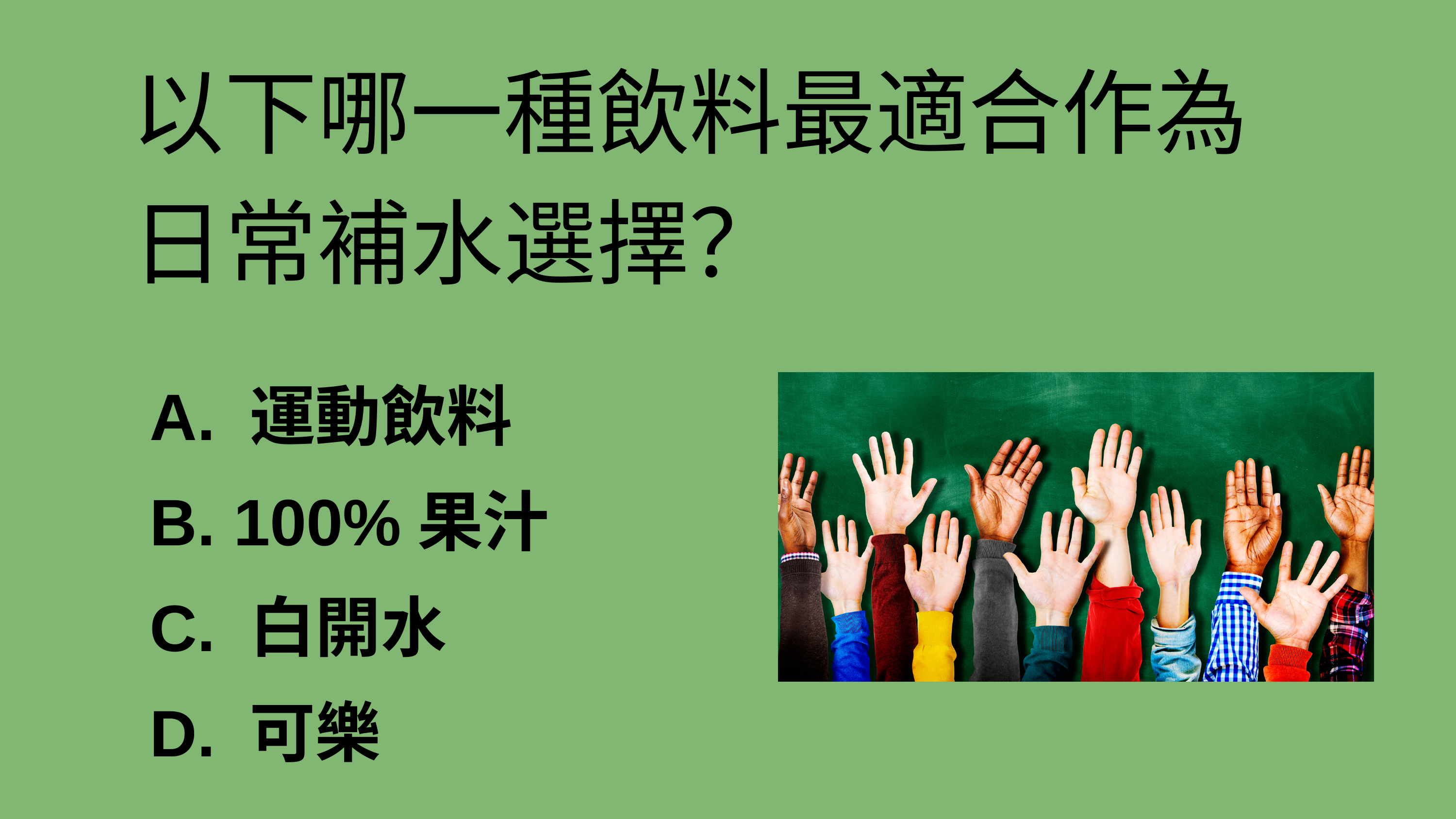

以下哪一種飲料最適合作為日常補水選擇？
 A. 運動飲料
 B. 100%果汁
 C. 白開水
 D. 可樂